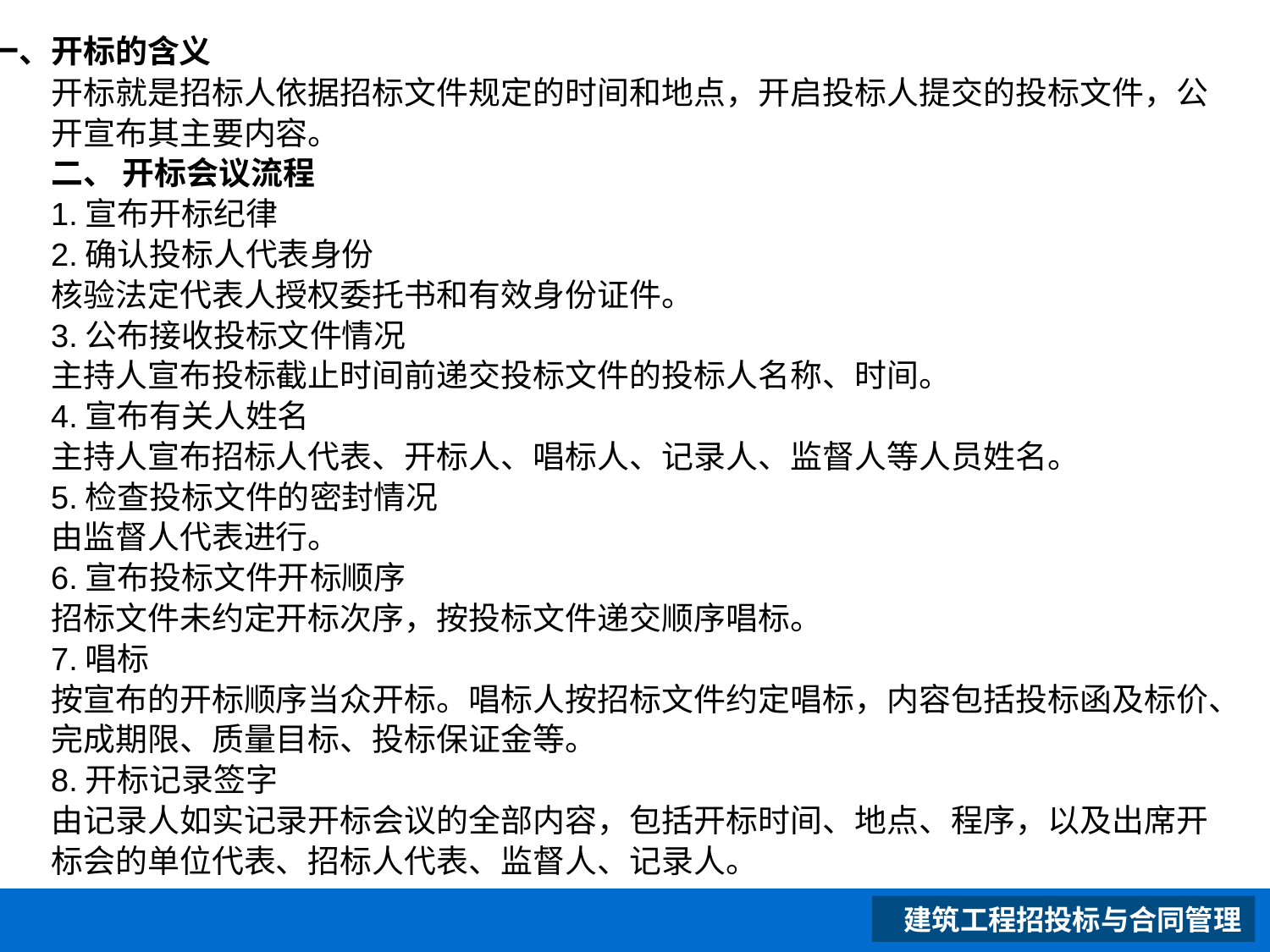

# 一、开标的含义 开标就是招标人依据招标文件规定的时间和地点，开启投标人提交的投标文件，公开宣布其主要内容。 二、 开标会议流程 1.宣布开标纪律 2.确认投标人代表身份 核验法定代表人授权委托书和有效身份证件。 3.公布接收投标文件情况 主持人宣布投标截止时间前递交投标文件的投标人名称、时间。 4.宣布有关人姓名 主持人宣布招标人代表、开标人、唱标人、记录人、监督人等人员姓名。 5.检查投标文件的密封情况 由监督人代表进行。 6.宣布投标文件开标顺序 招标文件未约定开标次序，按投标文件递交顺序唱标。 7.唱标 按宣布的开标顺序当众开标。唱标人按招标文件约定唱标，内容包括投标函及标价、完成期限、质量目标、投标保证金等。 8.开标记录签字 由记录人如实记录开标会议的全部内容，包括开标时间、地点、程序，以及出席开标会的单位代表、招标人代表、监督人、记录人。

  建筑工程招投标与合同管理
XXXXXXXXXXXXXXXXXX